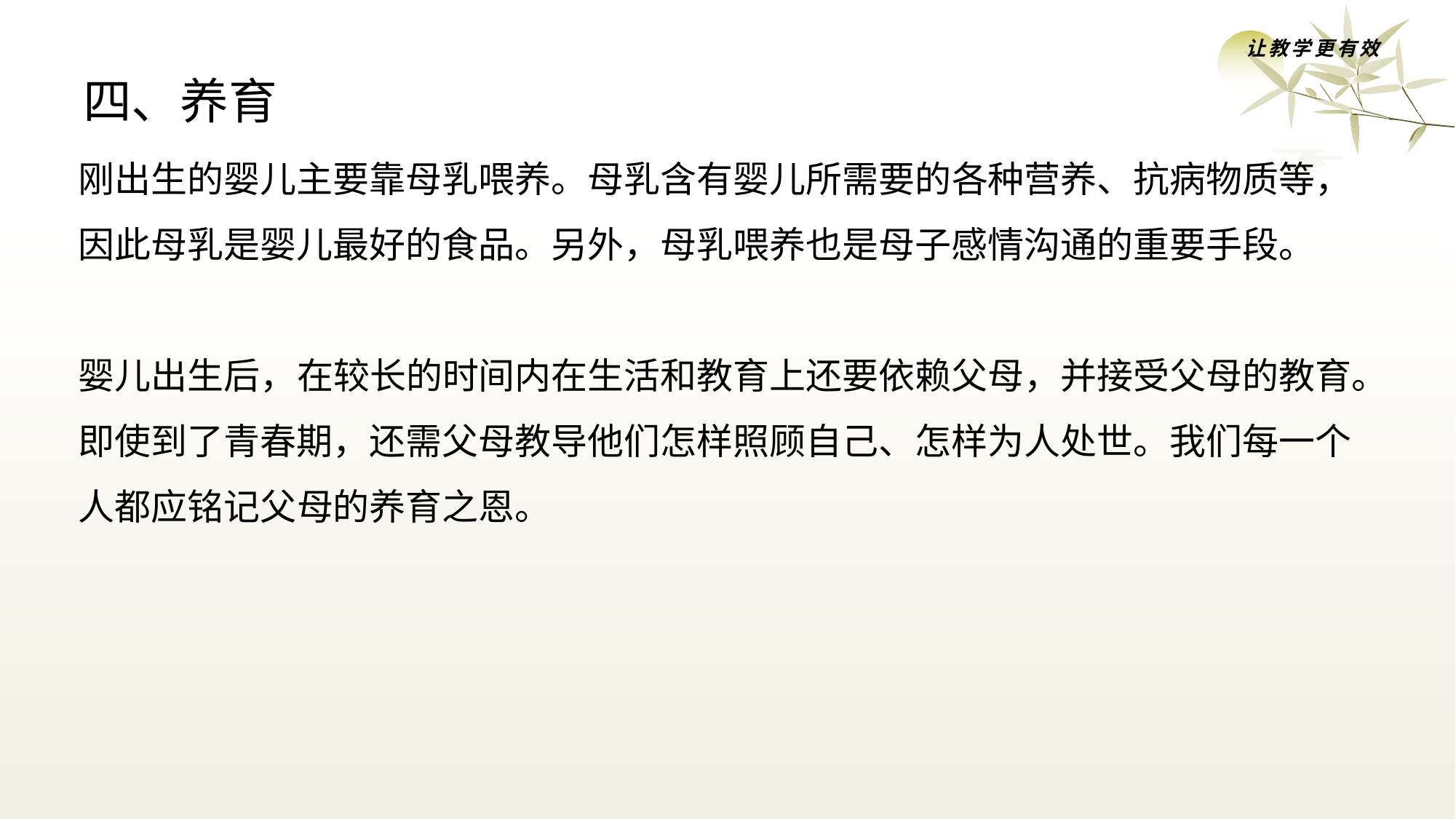

让教学更有效
# 四、养育
刚出生的婴儿主要靠母乳喂养。母乳含有婴儿所需要的各种营养、抗病物质等，因此母乳是婴儿最好的食品。另外，母乳喂养也是母子感情沟通的重要手段。

婴儿出生后，在较长的时间内在生活和教育上还要依赖父母，并接受父母的教育。即使到了青春期，还需父母教导他们怎样照顾自己、怎样为人处世。我们每一个人都应铭记父母的养育之恩。